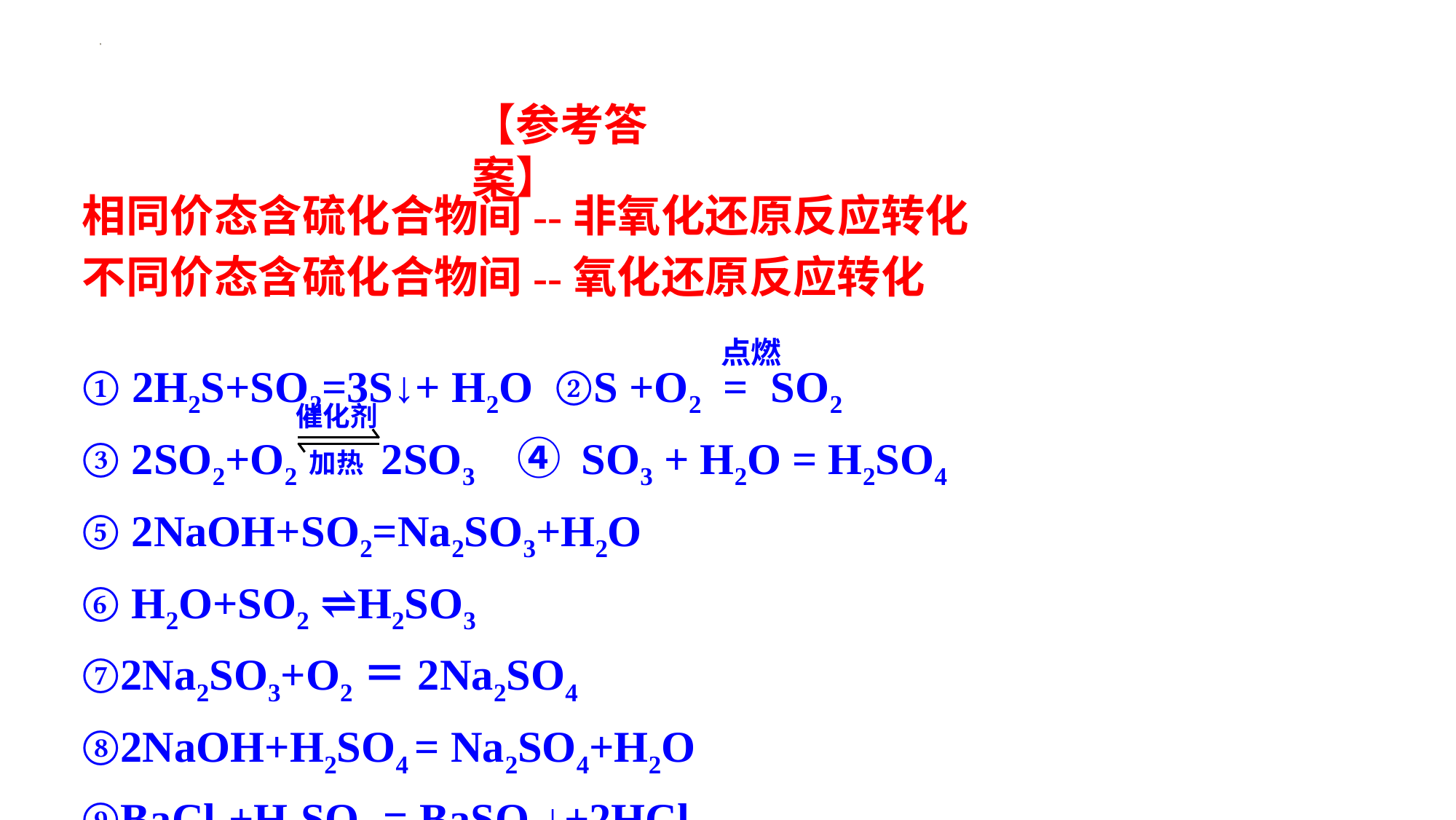

【参考答案】
相同价态含硫化合物间--非氧化还原反应转化
不同价态含硫化合物间--氧化还原反应转化

点燃
① 2H2S+SO2=3S↓+ H2O  ②S +O2  =  SO2
③ 2SO2+O2        2SO3　 ④ SO3 + H2O = H2SO4
⑤ 2NaOH+SO2=Na2SO3+H2O
⑥ H2O+SO2 ⇌H2SO3
⑦2Na2SO3+O2＝2Na2SO4
⑧2NaOH+H2SO4 = Na2SO4+H2O
⑨BaCl2+H2SO4 = BaSO4↓+2HCl
催化剂
加热